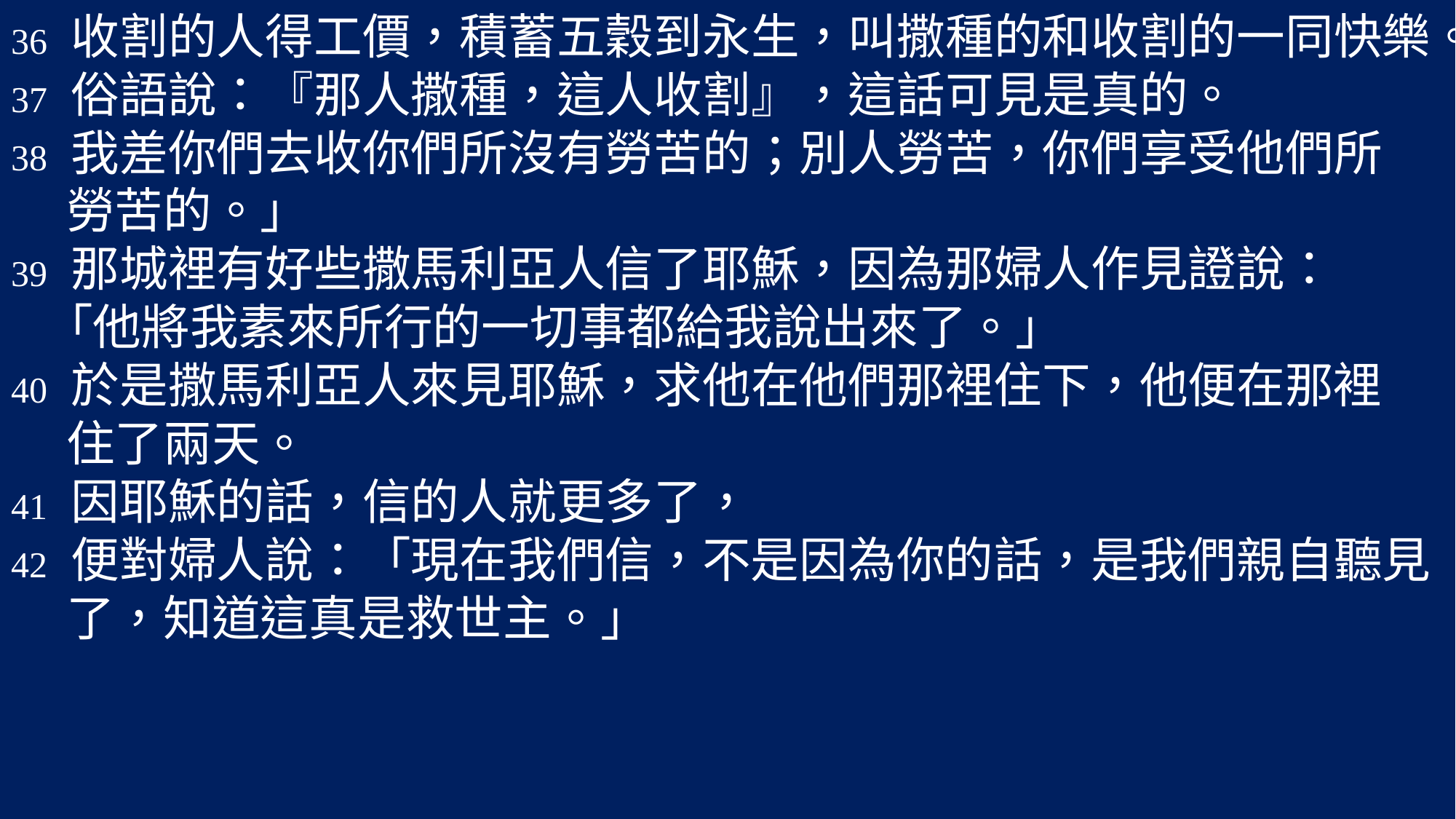

36 收割的人得工價，積蓄五穀到永生，叫撒種的和收割的一同快樂。
37 俗語說：『那人撒種，這人收割』，這話可見是真的。
38 我差你們去收你們所沒有勞苦的；別人勞苦，你們享受他們所
    勞苦的。」
39 那城裡有好些撒馬利亞人信了耶穌，因為那婦人作見證說：
  「他將我素來所行的一切事都給我說出來了。」
40 於是撒馬利亞人來見耶穌，求他在他們那裡住下，他便在那裡
    住了兩天。
41 因耶穌的話，信的人就更多了，
42 便對婦人說：「現在我們信，不是因為你的話，是我們親自聽見
    了，知道這真是救世主。」